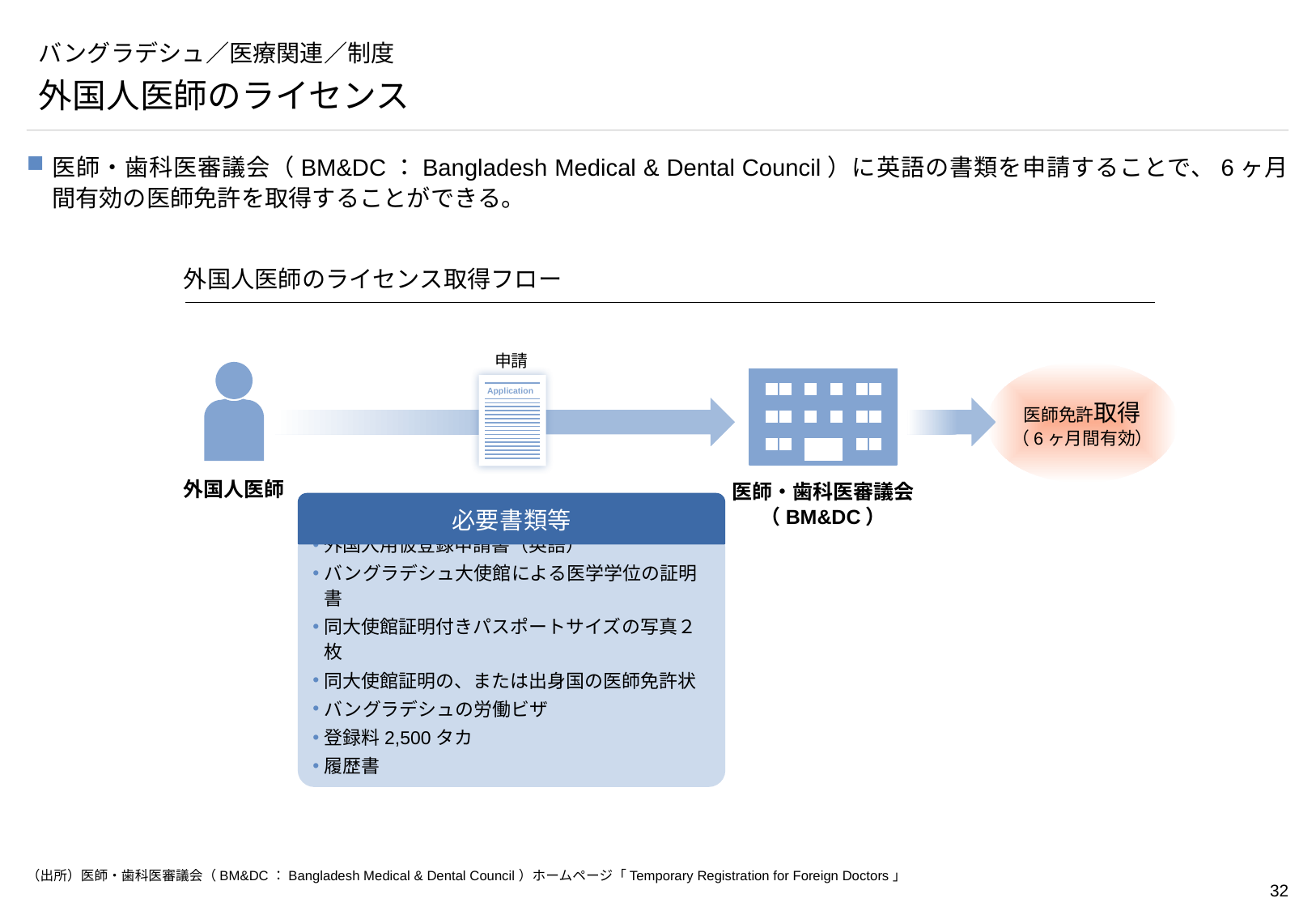

# バングラデシュ／医療関連／制度
外国人医師のライセンス
医師・歯科医審議会（BM&DC：Bangladesh Medical & Dental Council）に英語の書類を申請することで、6ヶ月間有効の医師免許を取得することができる。
外国人医師のライセンス取得フロー
申請
医師免許取得
（6ヶ月間有効）

Application

外国人医師
医師・歯科医審議会
（BM&DC）
必要書類等
外国人用仮登録申請書（英語）
バングラデシュ大使館による医学学位の証明書
同大使館証明付きパスポートサイズの写真２枚
同大使館証明の、または出身国の医師免許状
バングラデシュの労働ビザ
登録料2,500タカ
履歴書
（出所）医師・歯科医審議会（BM&DC：Bangladesh Medical & Dental Council）ホームページ「Temporary Registration for Foreign Doctors」